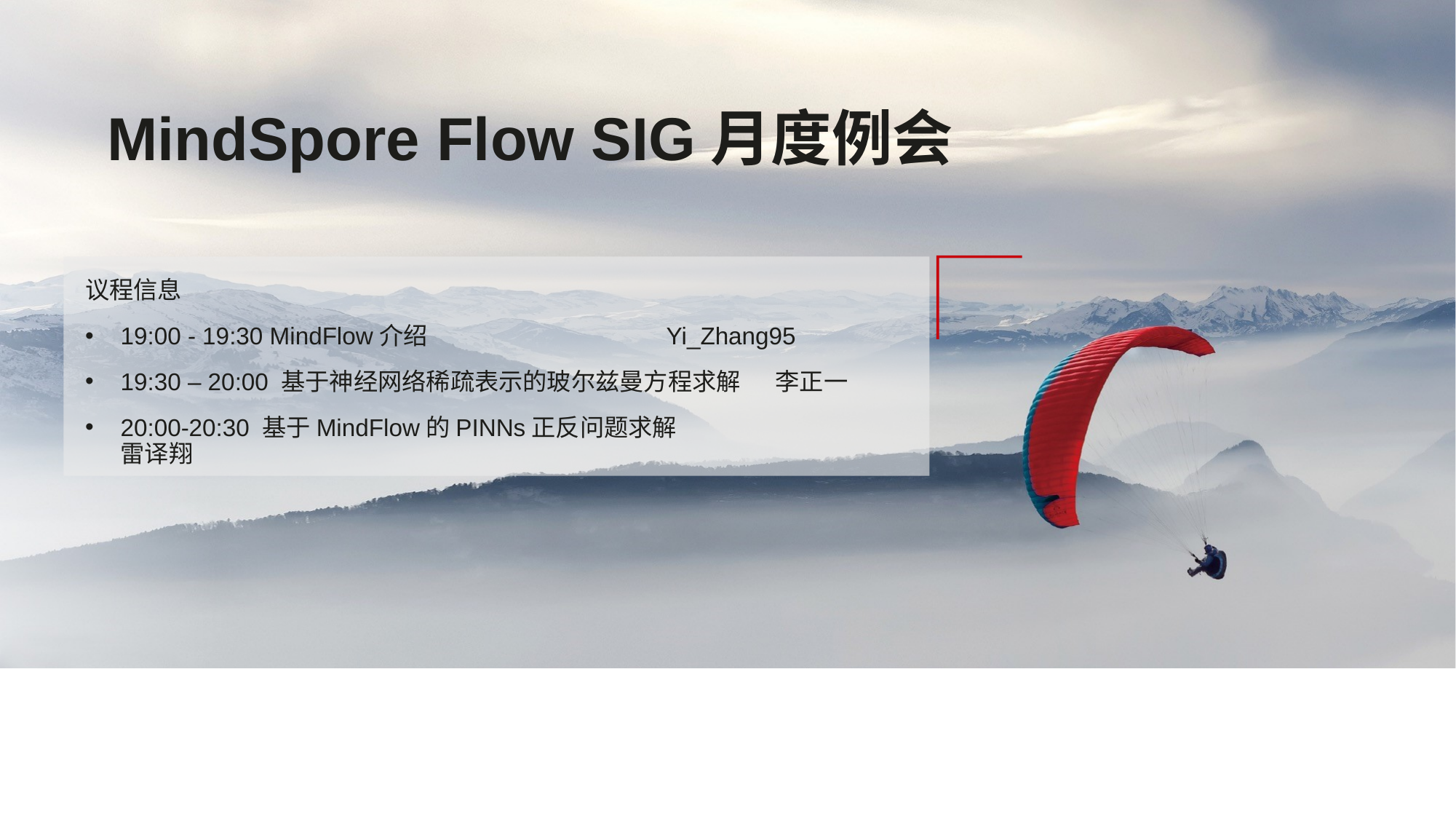

# MindSpore Flow SIG月度例会
议程信息
19:00 - 19:30 MindFlow介绍			Yi_Zhang95
19:30 – 20:00 基于神经网络稀疏表示的玻尔兹曼方程求解	李正一
20:00-20:30 基于MindFlow的PINNs正反问题求解		雷译翔